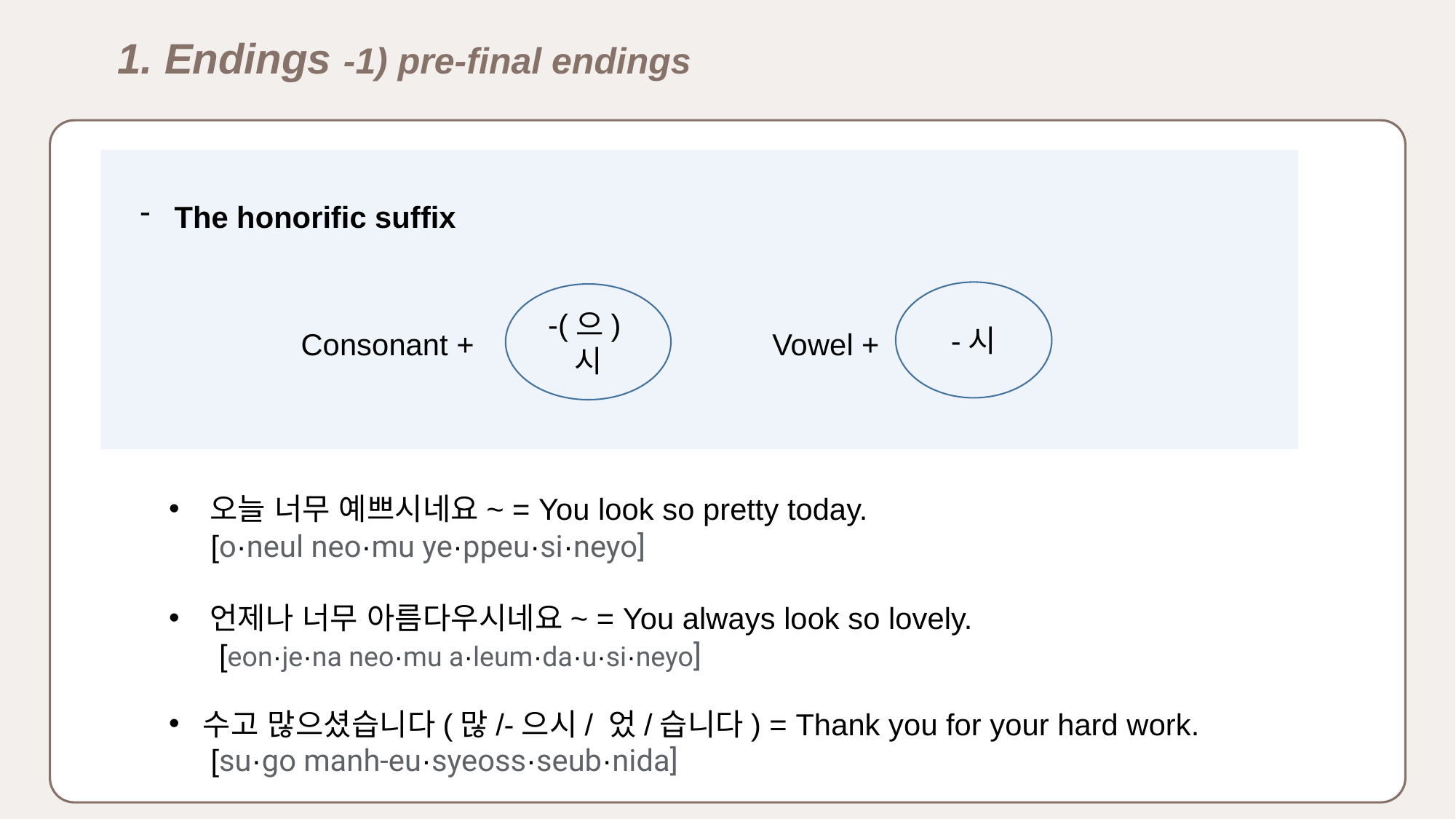

1. Endings -1) pre-final endings

The honorific suffix

-시
-(으)시
Consonant +
Vowel +
오늘 너무 예쁘시네요~ = You look so pretty today.
     [o·neul neo·mu ye·ppeu·si·neyo]

언제나 너무 아름다우시네요~ = You always look so lovely.
      [eon·je·na neo·mu a·leum·da·u·si·neyo]

수고 많으셨습니다(많/-으시/ 었/습니다) = Thank you for your hard work.
     [su·go manh-eu·syeoss·seub·nida]